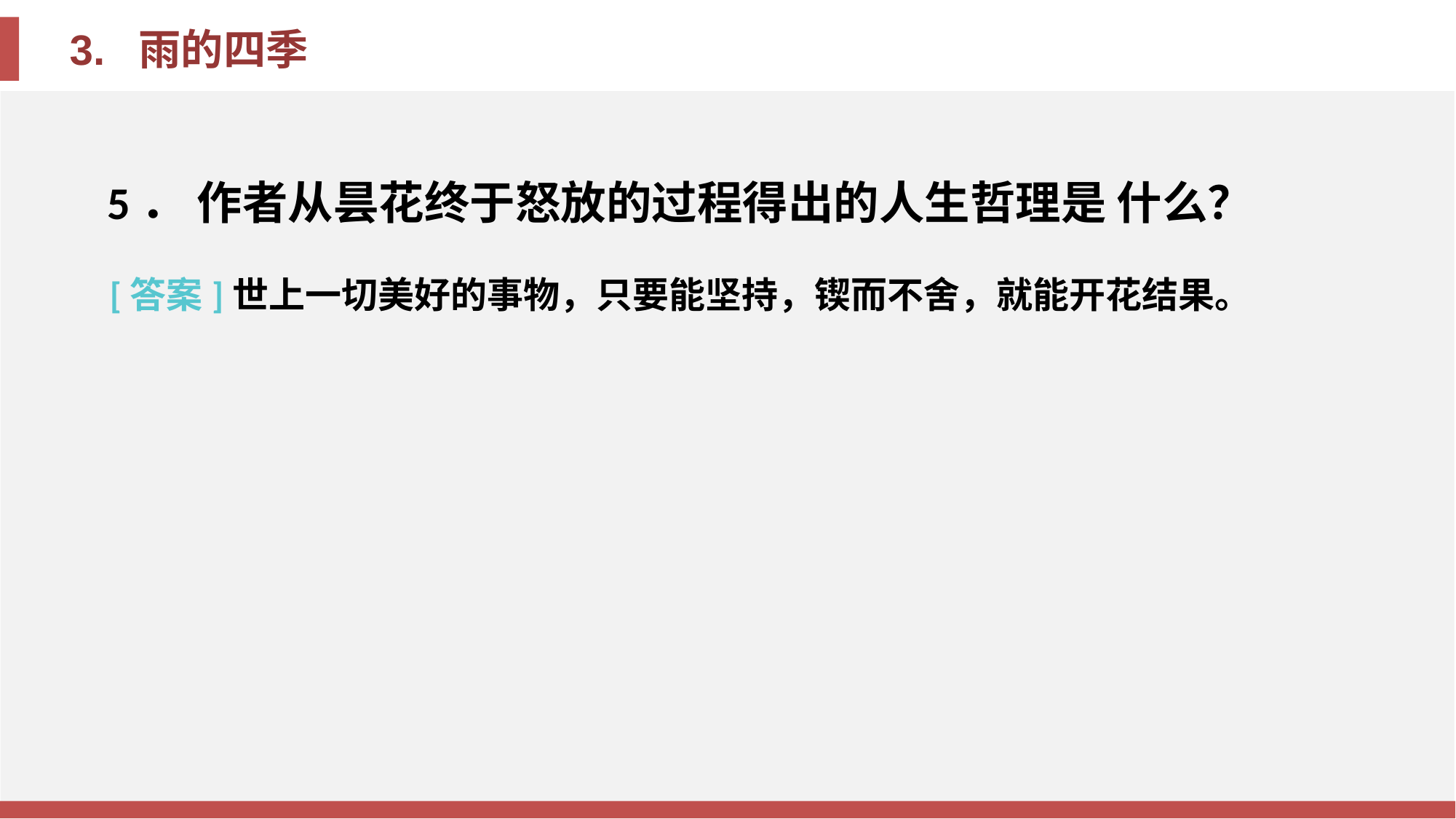

5． 作者从昙花终于怒放的过程得出的人生哲理是 什么？
[答案]世上一切美好的事物，只要能坚持，锲而不舍，就能开花结果。